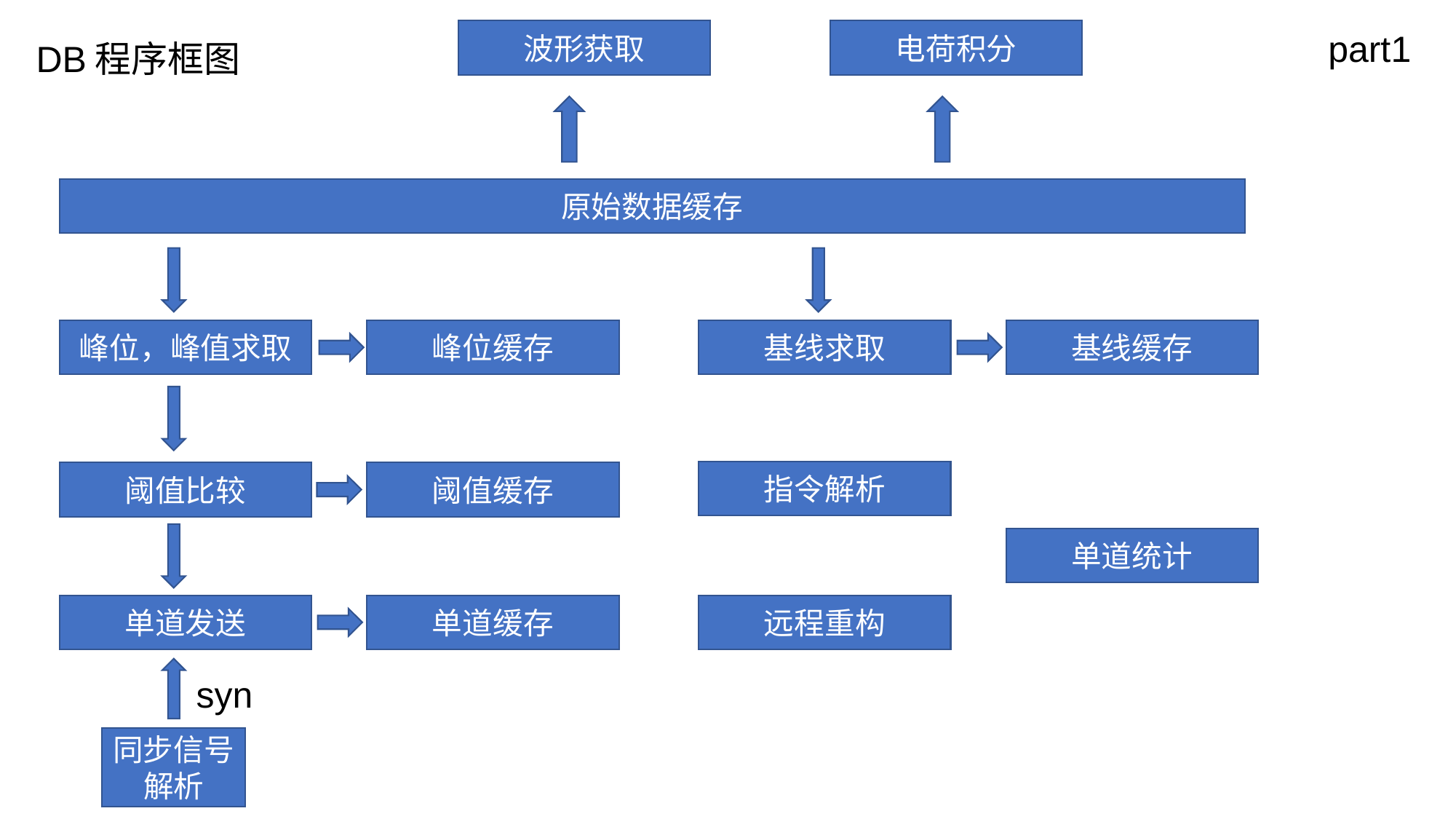

波形获取
电荷积分
part1
DB程序框图

原始数据缓存

峰位，峰值求取
峰位缓存
基线求取
基线缓存

指令解析
阈值比较
阈值缓存

单道统计
单道发送
单道缓存
远程重构

syn
同步信号解析